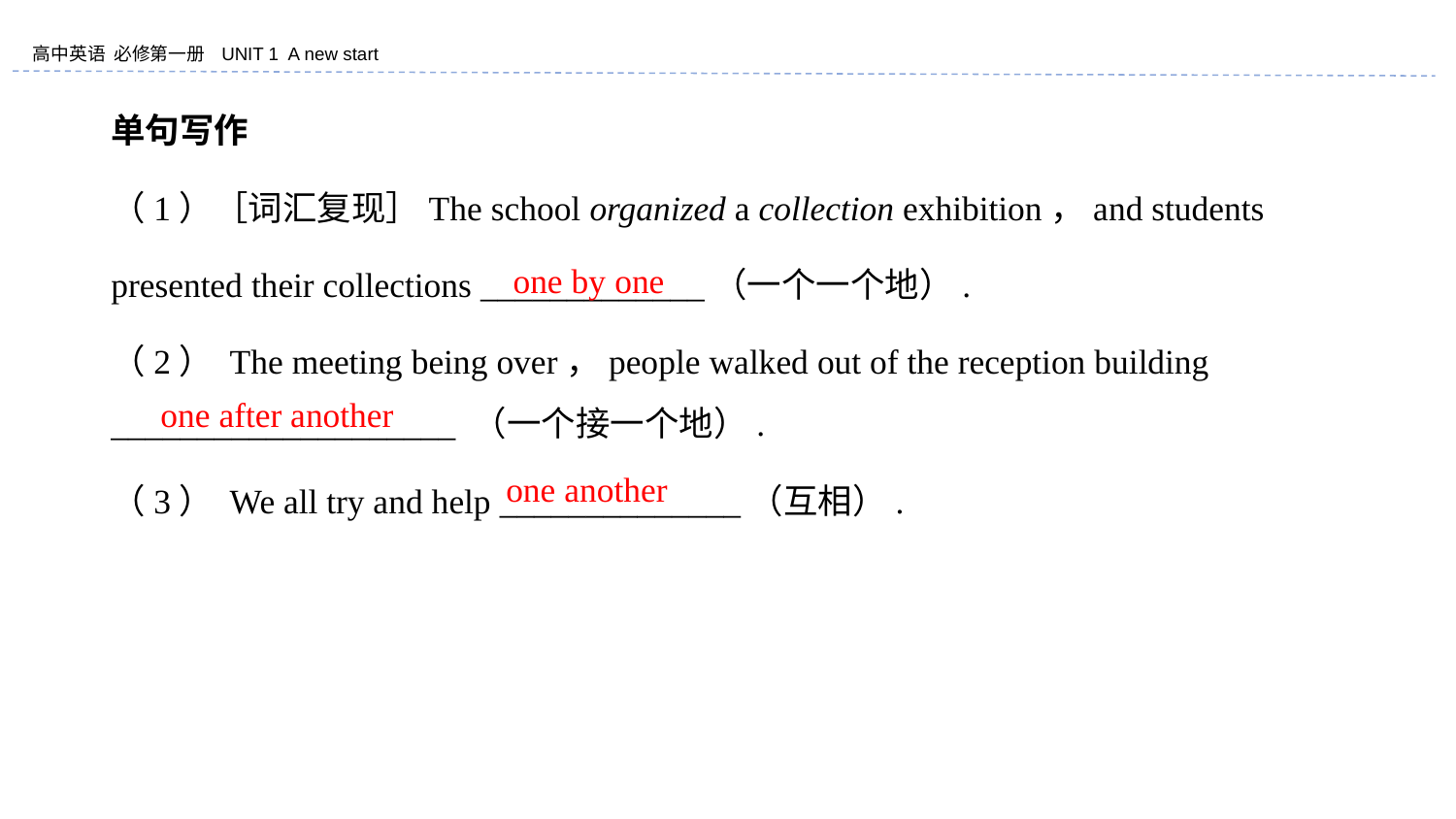

单句写作
（1）［词汇复现］The school organized a collection exhibition，and students
presented their collections _____________（一个一个地）.
（2） The meeting being over，people walked out of the reception building  ____________________ （一个接一个地）.
（3） We all try and help ______________（互相）.

 one by one
one after another
one another